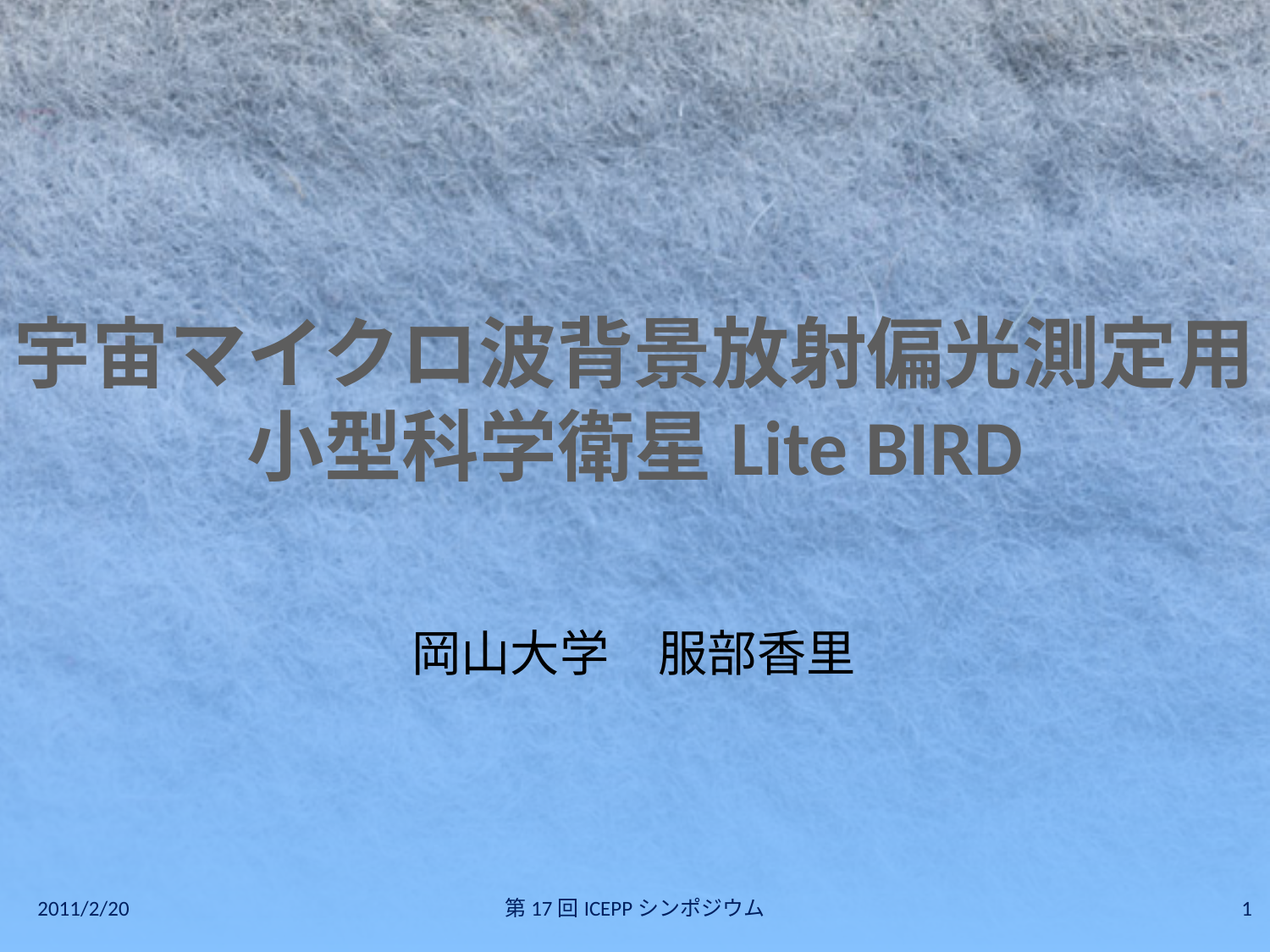

# 宇宙マイクロ波背景放射偏光測定用 小型科学衛星Lite BIRD
岡山大学　服部香里
2011/2/20
第17回ICEPPシンポジウム
1